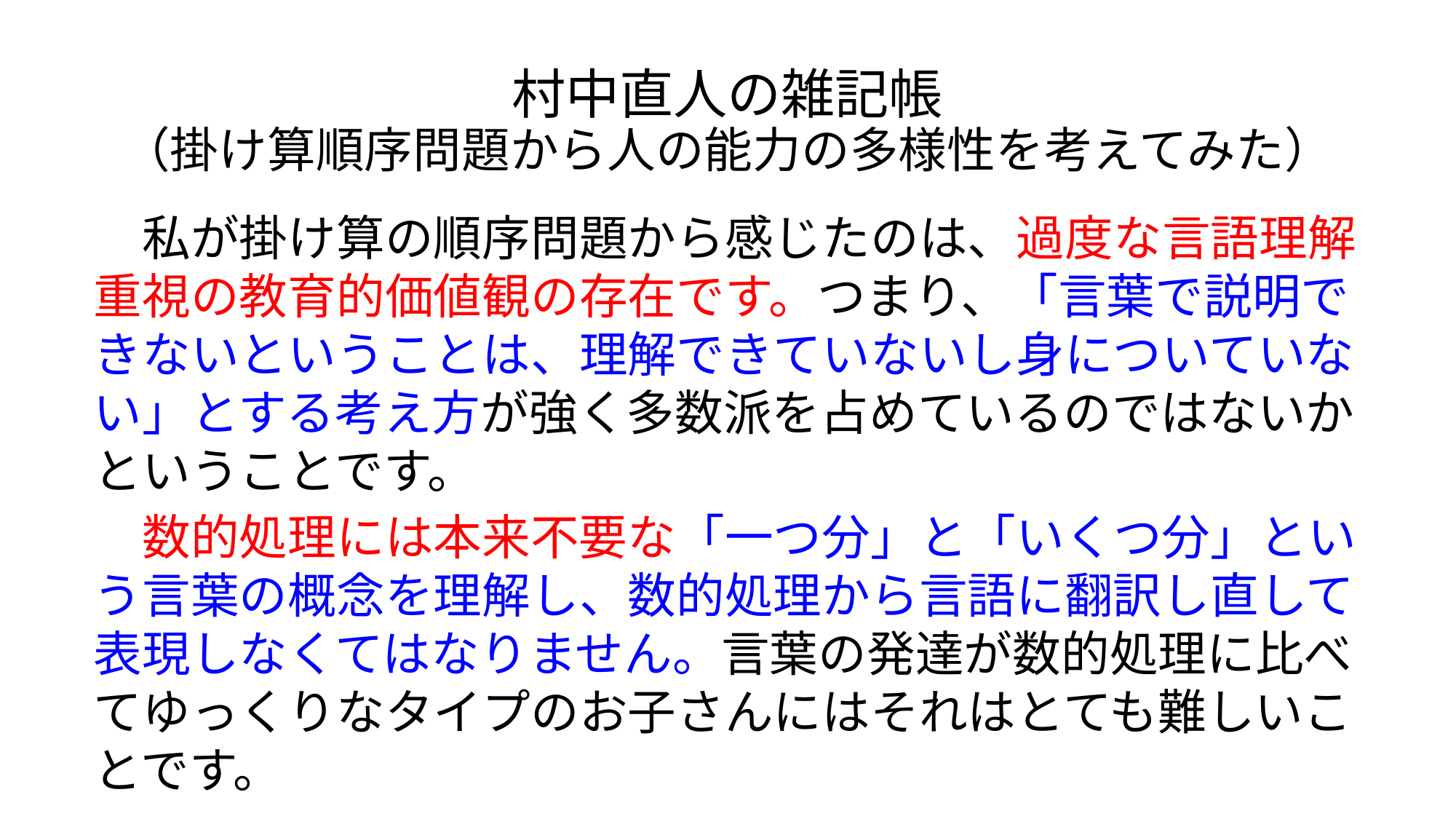

# 村中直人の雑記帳 （掛け算順序問題から人の能力の多様性を考えてみた）
　私が掛け算の順序問題から感じたのは、過度な言語理解重視の教育的価値観の存在です。つまり、「言葉で説明できないということは、理解できていないし身についていない」とする考え方が強く多数派を占めているのではないかということです。
　数的処理には本来不要な「一つ分」と「いくつ分」という言葉の概念を理解し、数的処理から言語に翻訳し直して表現しなくてはなりません。言葉の発達が数的処理に比べてゆっくりなタイプのお子さんにはそれはとても難しいことです。